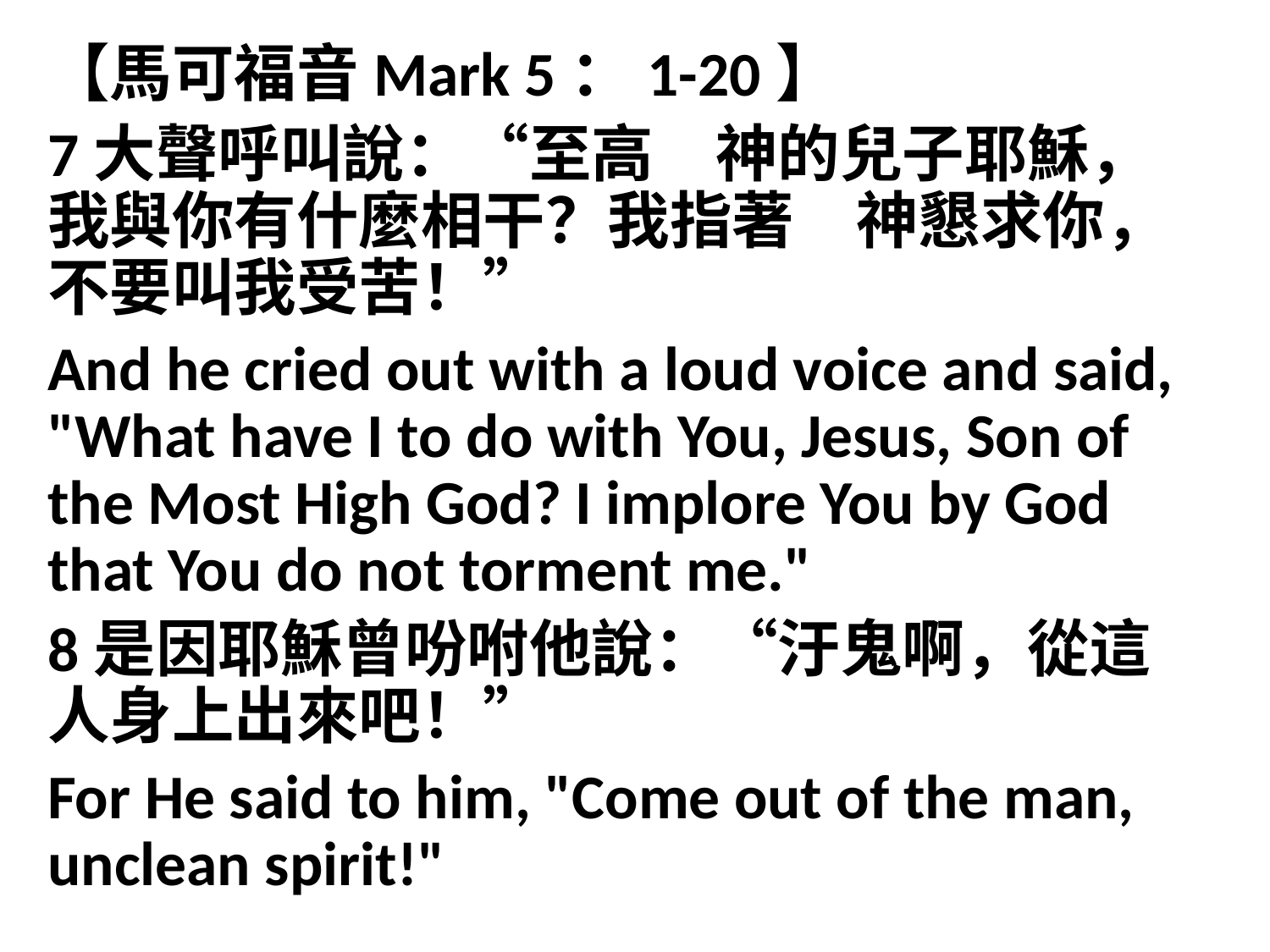

【馬可福音Mark 5：1-20】
7大聲呼叫說：“至高　神的兒子耶穌，我與你有什麼相干？我指著　神懇求你，不要叫我受苦！”
And he cried out with a loud voice and said, "What have I to do with You, Jesus, Son of the Most High God? I implore You by God that You do not torment me."
8是因耶穌曾吩咐他說：“汙鬼啊，從這人身上出來吧！”
For He said to him, "Come out of the man, unclean spirit!"